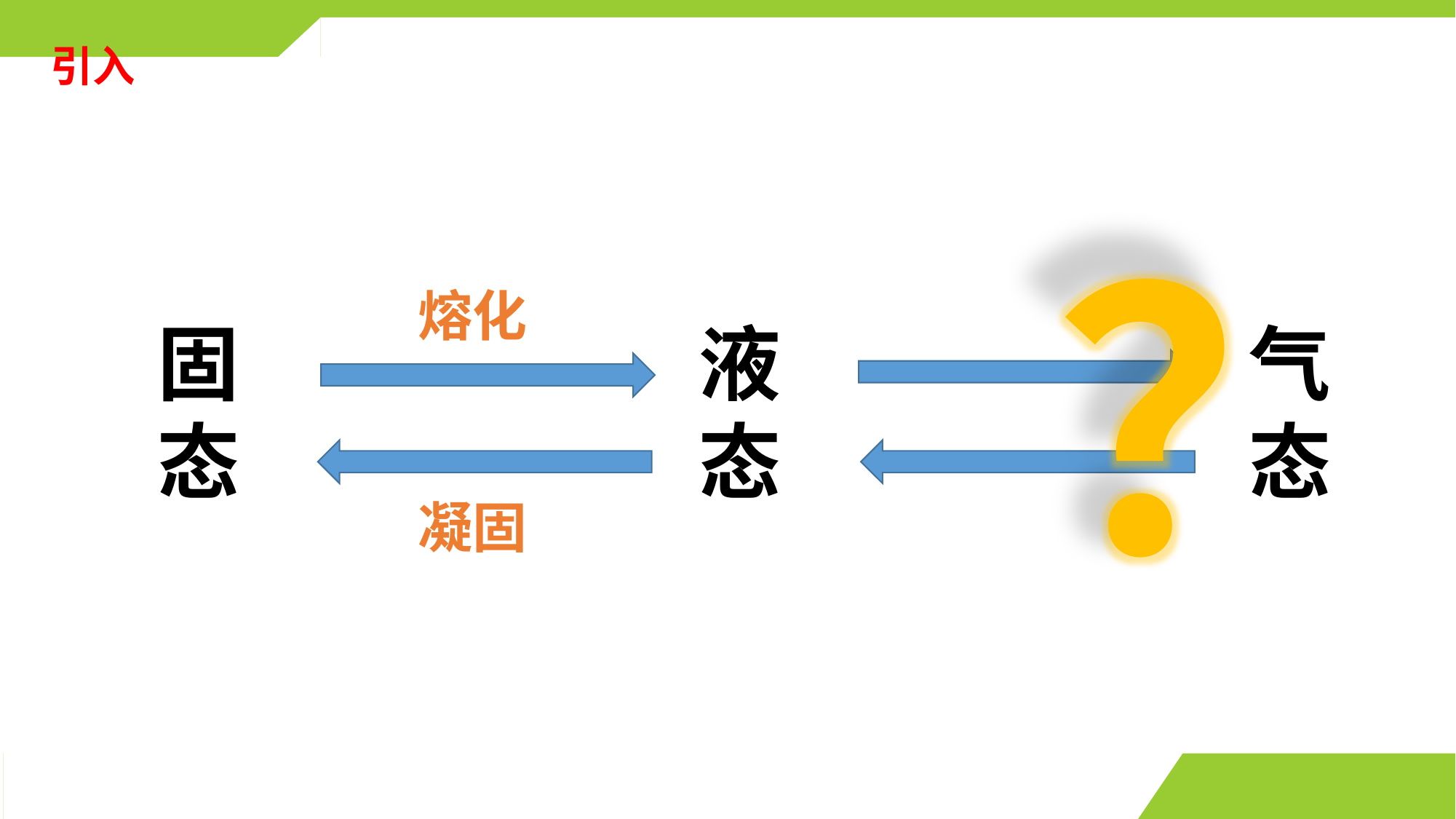

引入
？
熔化
固态
液态
气态

凝固